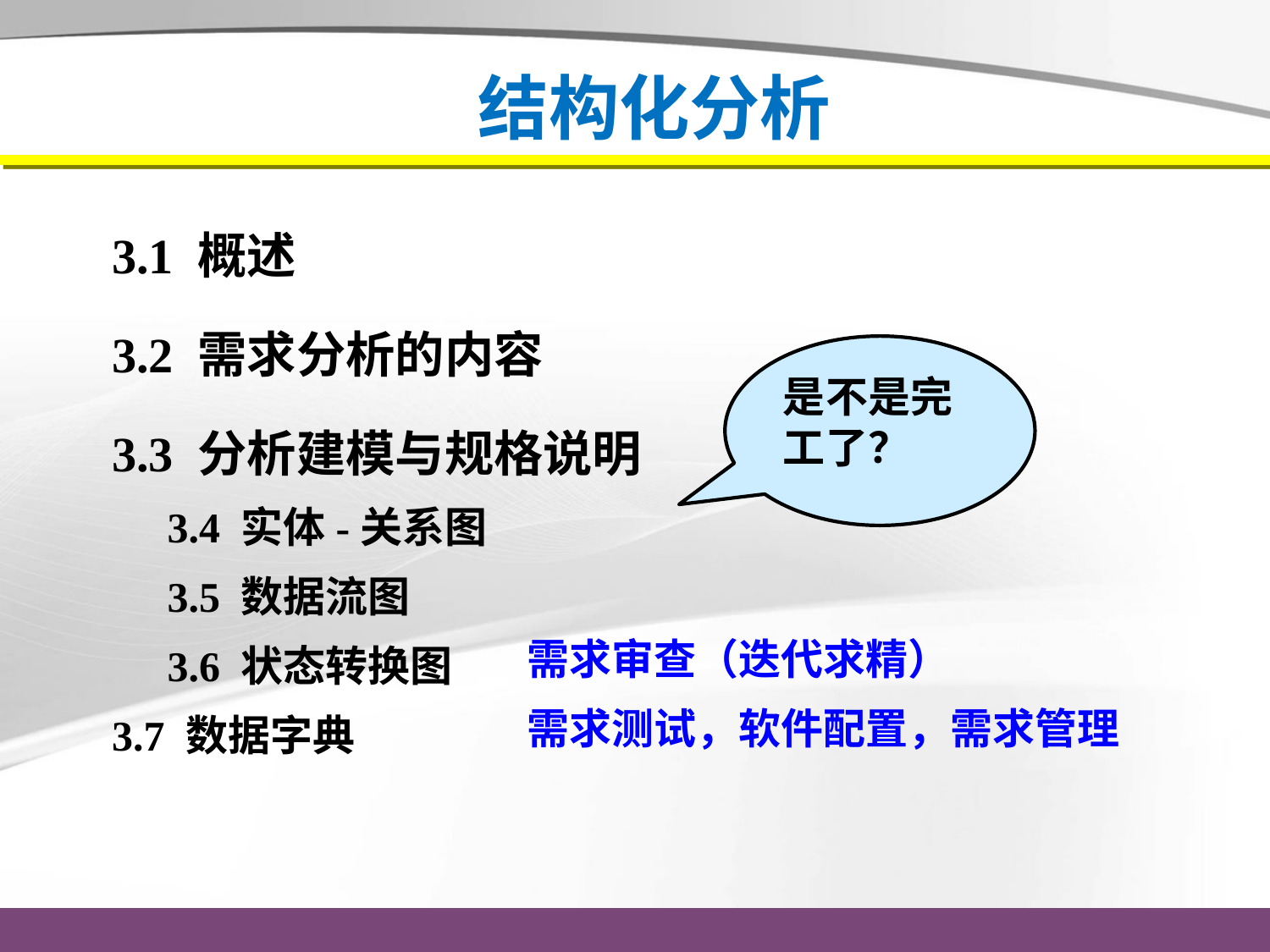

# 结构化分析
3.1 概述
3.2 需求分析的内容
3.3 分析建模与规格说明
3.4 实体-关系图
3.5 数据流图
3.6 状态转换图
3.7 数据字典

是不是完工了？
需求审查（迭代求精）
需求测试，软件配置，需求管理